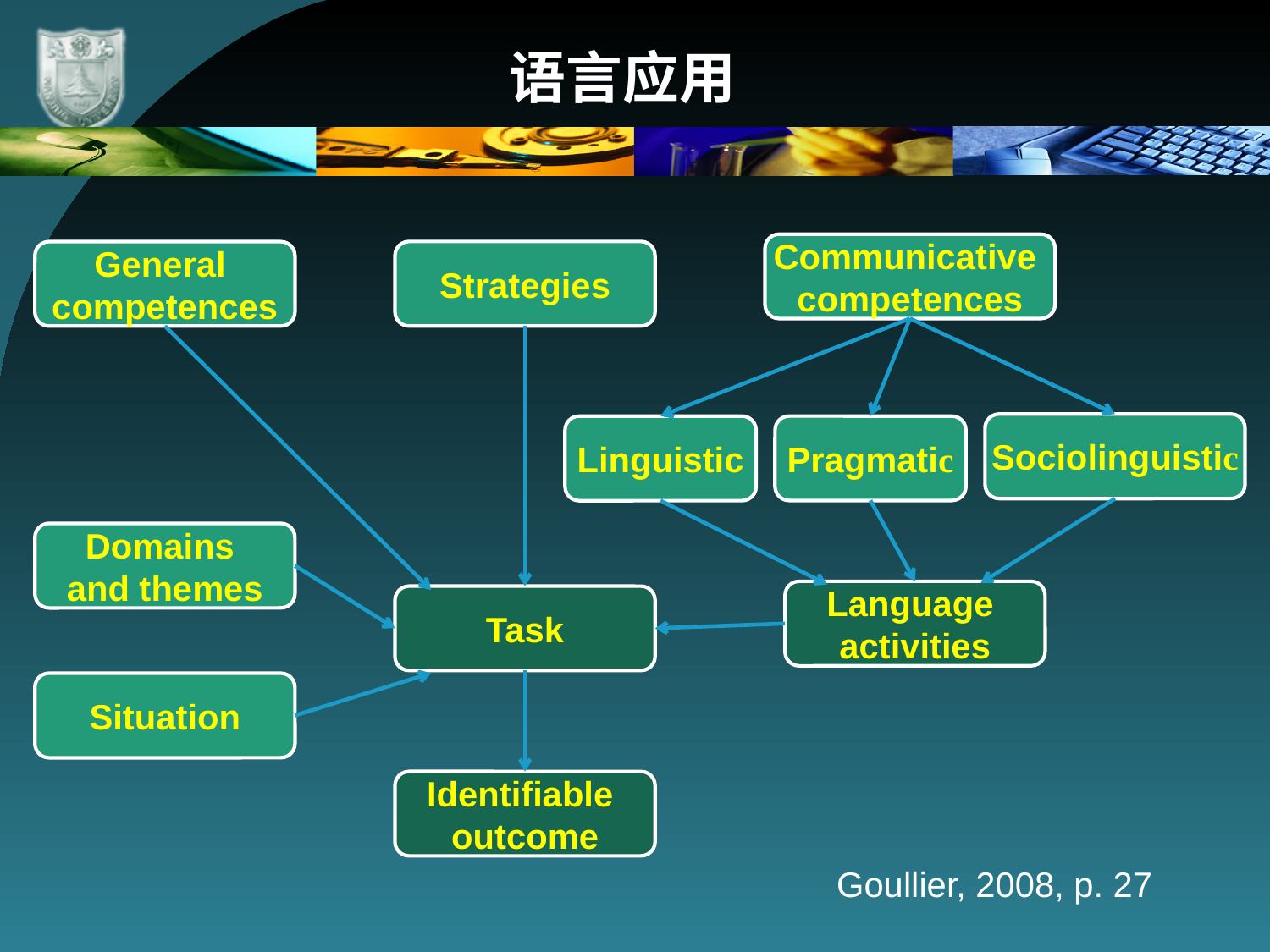

# 语言应用
Communicative
competences
Strategies
General
competences
Sociolinguistic
Linguistic
Pragmatic
Domains
and themes
Language
activities
Task
Situation
Identifiable
outcome
Goullier, 2008, p. 27